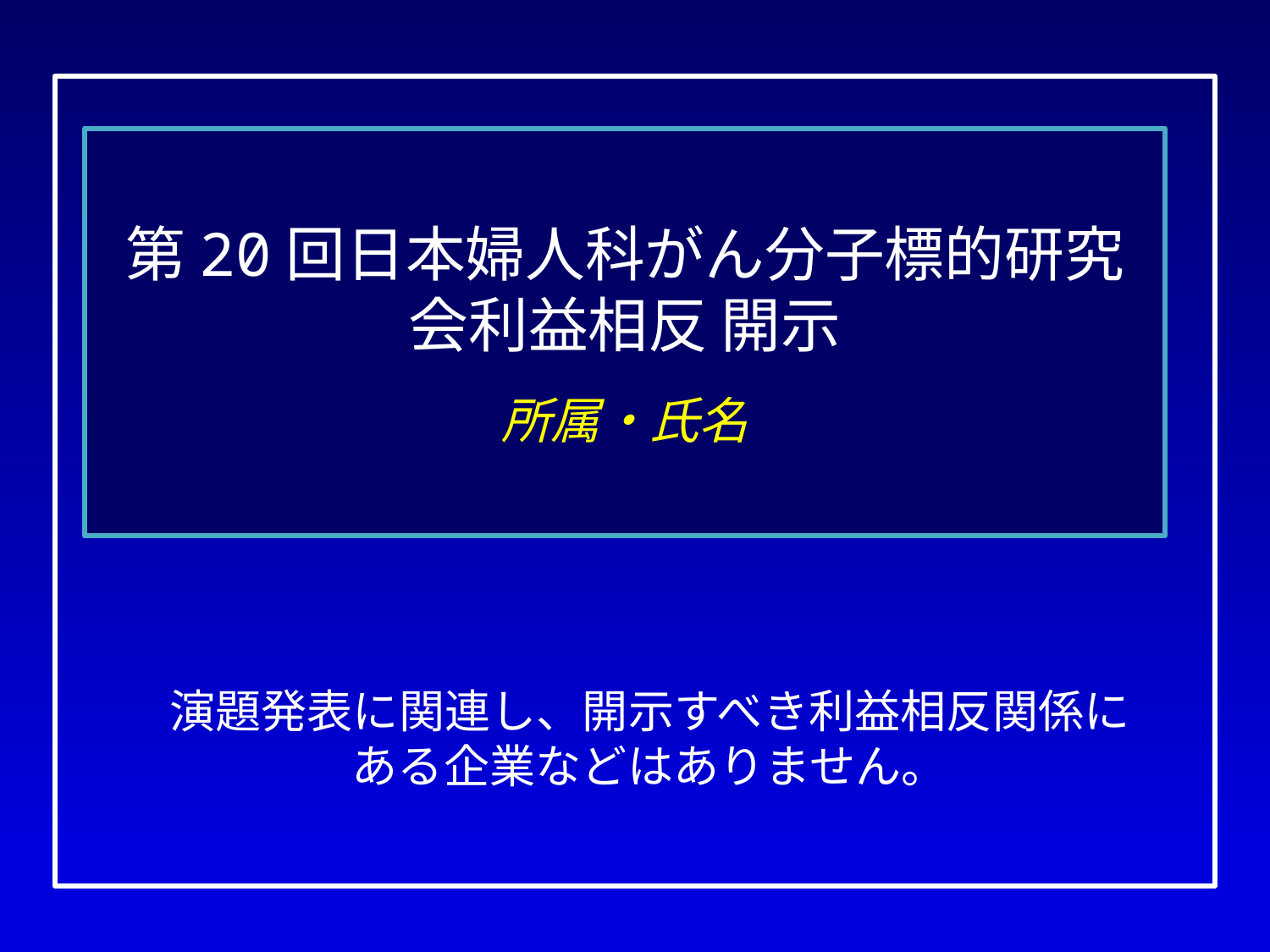

第20回日本婦人科がん分子標的研究会利益相反 開示
所属・氏名
演題発表に関連し、開示すべき利益相反関係に
ある企業などはありません。